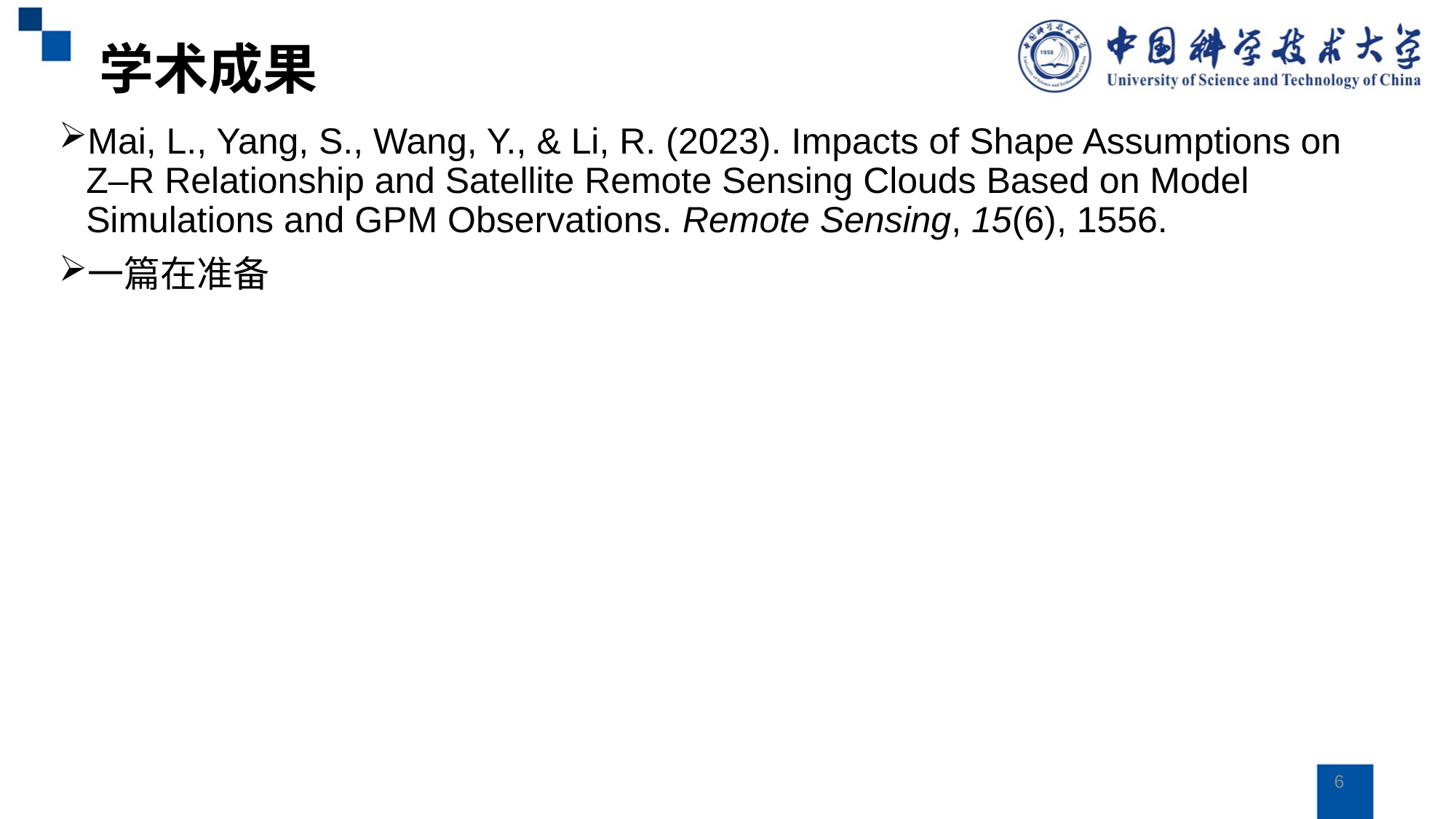

# 学术成果
Mai, L., Yang, S., Wang, Y., & Li, R. (2023). Impacts of Shape Assumptions on Z–R Relationship and Satellite Remote Sensing Clouds Based on Model Simulations and GPM Observations. Remote Sensing, 15(6), 1556.
一篇在准备
6